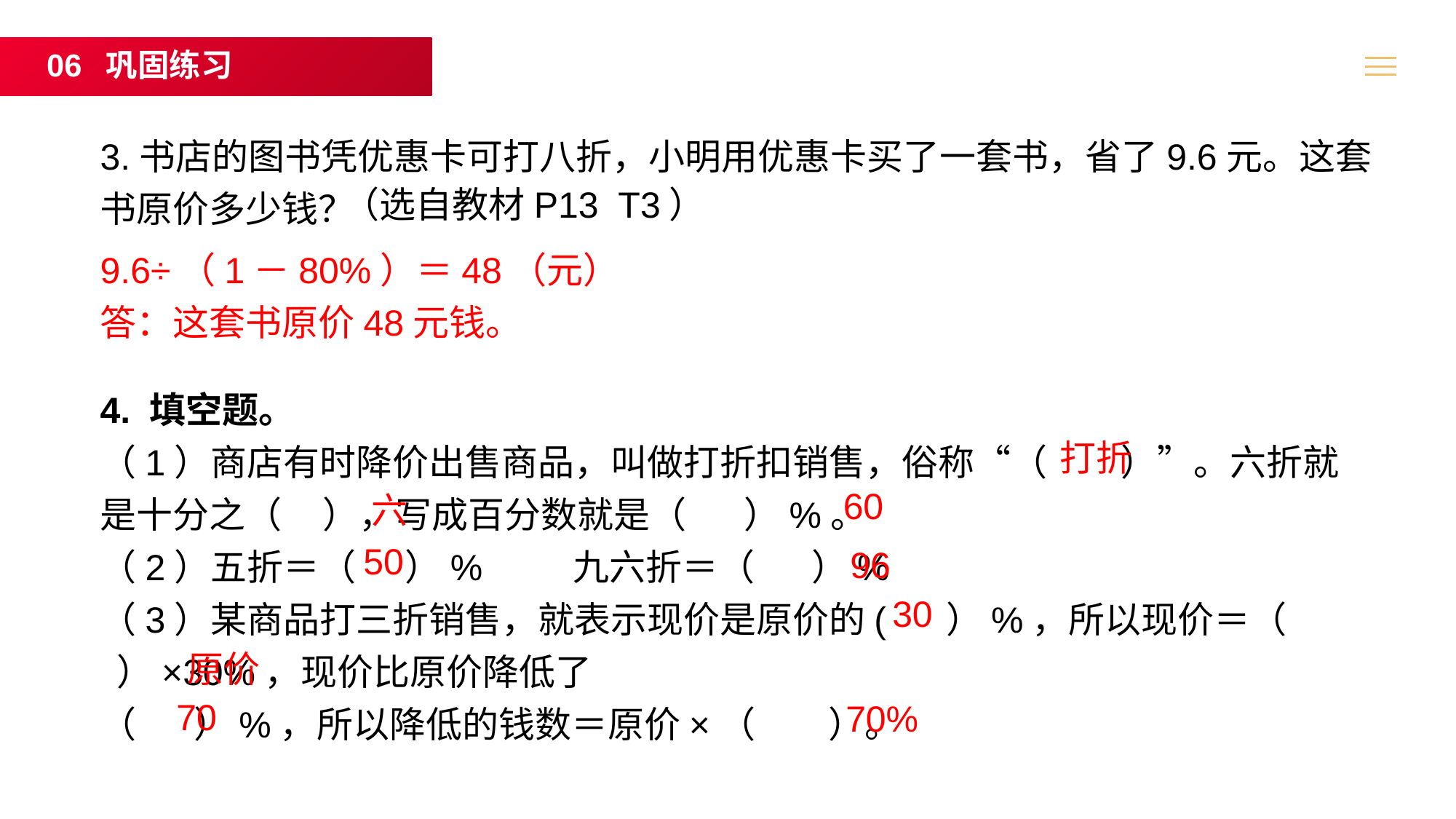

06  巩固练习
3.书店的图书凭优惠卡可打八折，小明用优惠卡买了一套书，省了9.6元。这套书原价多少钱？
（选自教材P13  T3）
9.6÷（1－80%）＝48（元）
答：这套书原价48元钱。
4. 填空题。
（1）商店有时降价出售商品，叫做打折扣销售，俗称“（         ）”。六折就是十分之（     ），写成百分数就是（       ）%。
（2）五折＝（      ）%        九六折＝（       ）%
（3）某商品打三折销售，就表示现价是原价的(     ）%，所以现价＝（          ）×30%，现价比原价降低了
（       ）%，所以降低的钱数＝原价×（         ）。
打折
60
六
50
96
30
原价
70
70%